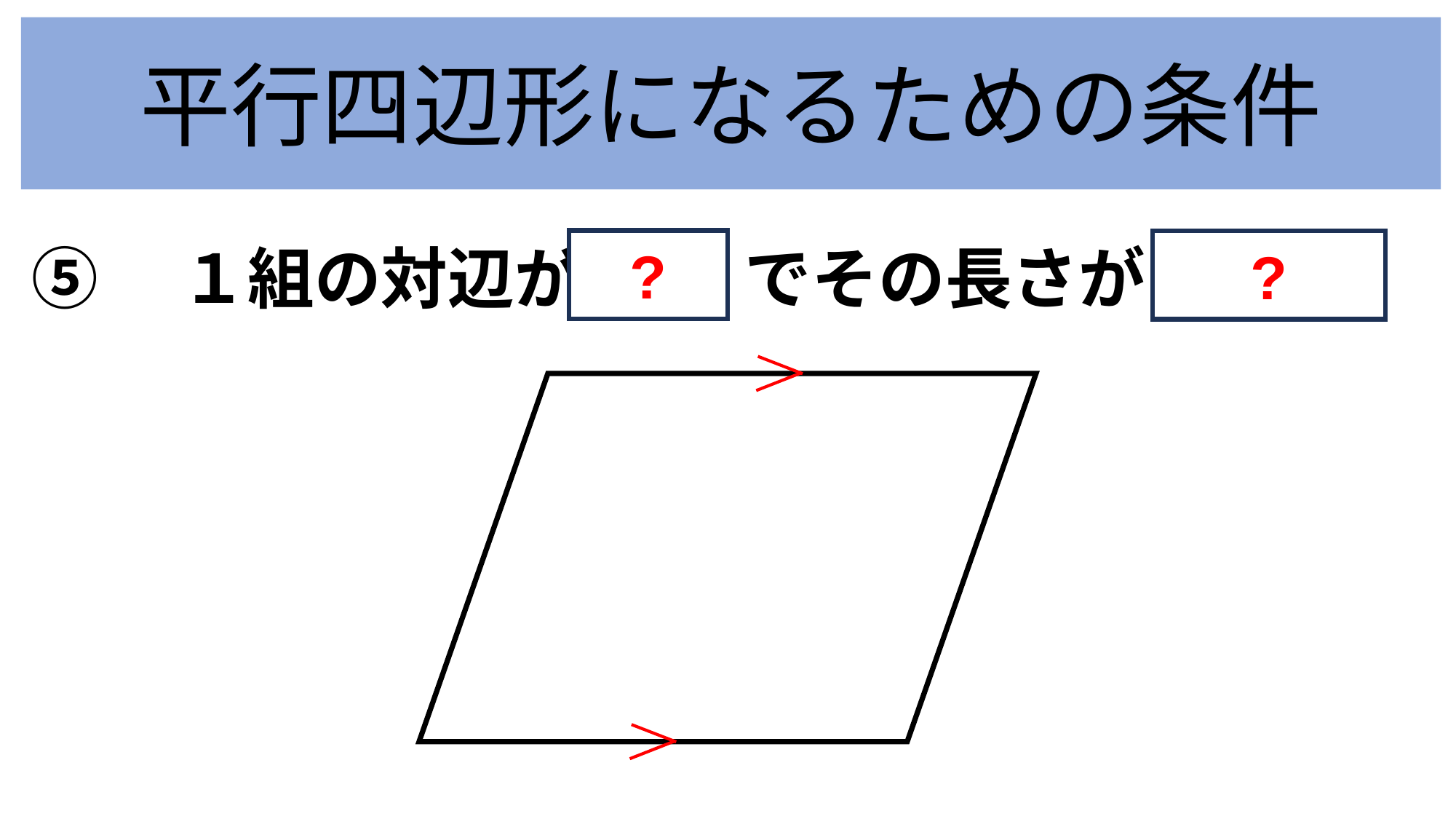

平行四辺形になるための条件
⑤　１組の対辺が 平行 でその長さが 等しい。
?
?